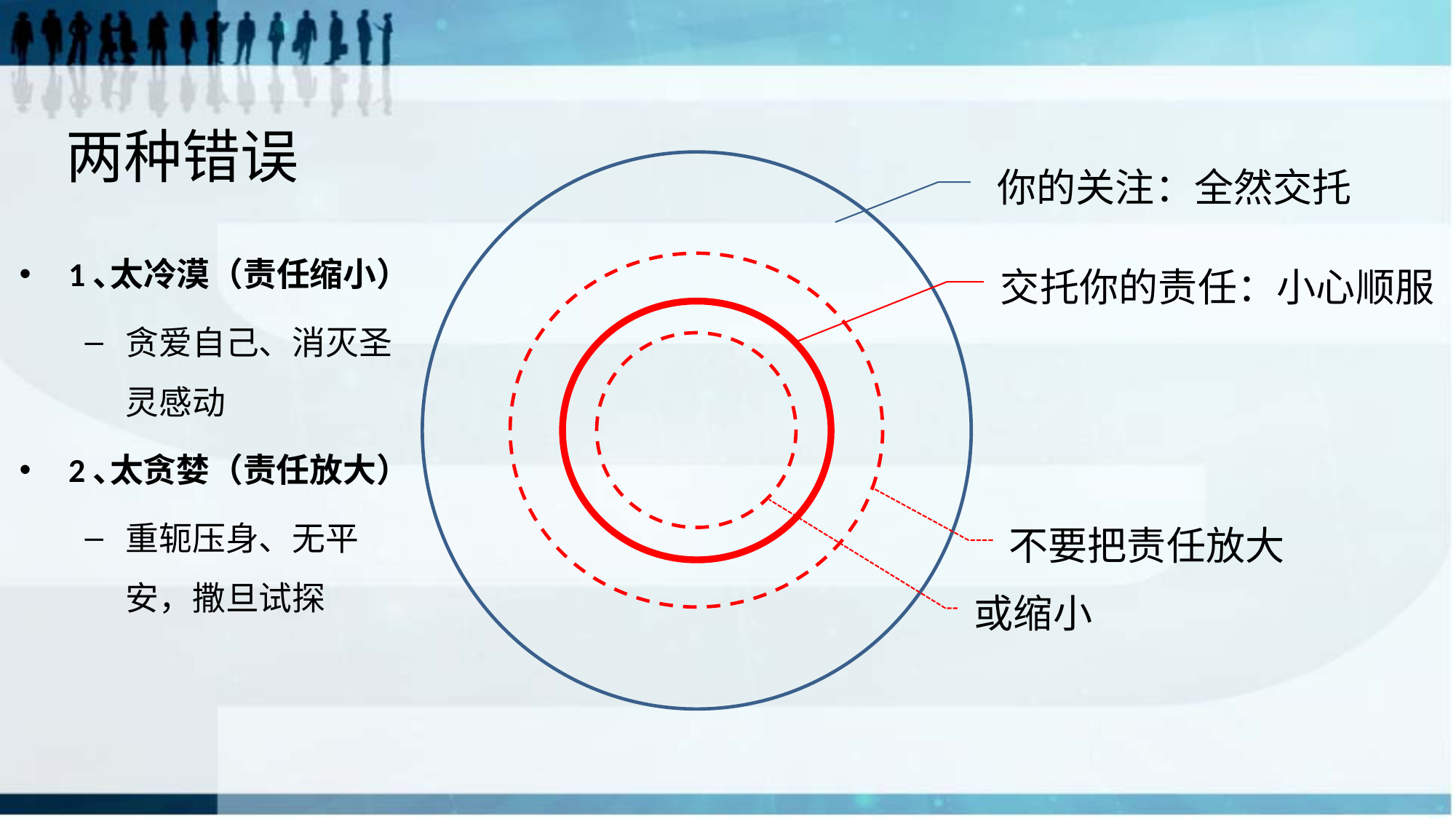

# 两种错误

你的关注：全然交托
1､太冷漠（责任缩小）
贪爱自己、消灭圣灵感动
2､太贪婪（责任放大）
重轭压身、无平安，撒旦试探
交托你的责任：小心顺服

不要把责任放大
或缩小